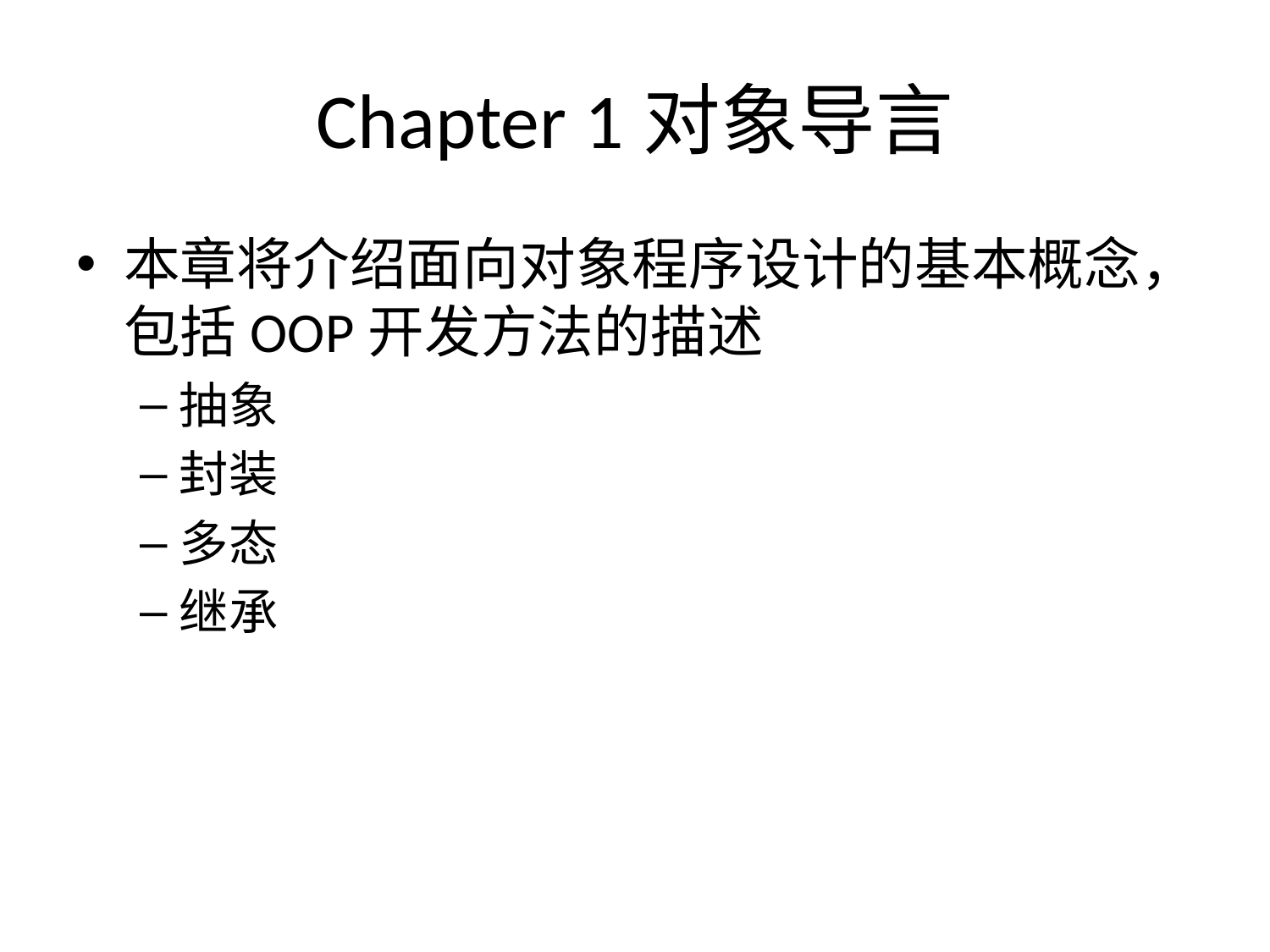

# Chapter 1对象导言
本章将介绍面向对象程序设计的基本概念，包括OOP开发方法的描述
抽象
封装
多态
继承